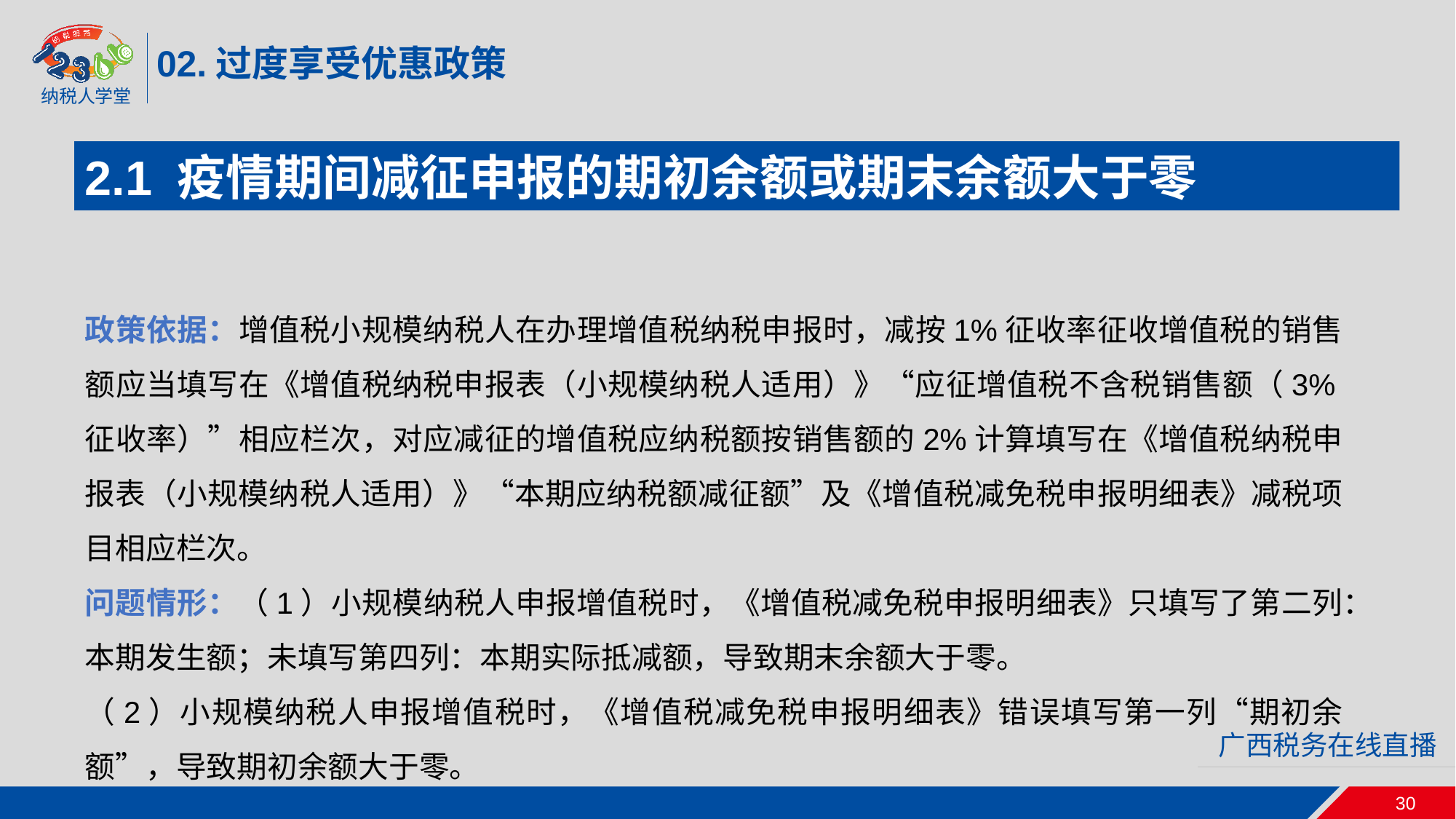

02.过度享受优惠政策
2.1 疫情期间减征申报的期初余额或期末余额大于零

政策依据：增值税小规模纳税人在办理增值税纳税申报时，减按1%征收率征收增值税的销售额应当填写在《增值税纳税申报表（小规模纳税人适用）》“应征增值税不含税销售额（3%征收率）”相应栏次，对应减征的增值税应纳税额按销售额的2%计算填写在《增值税纳税申报表（小规模纳税人适用）》“本期应纳税额减征额”及《增值税减免税申报明细表》减税项目相应栏次。
问题情形：（1）小规模纳税人申报增值税时，《增值税减免税申报明细表》只填写了第二列：本期发生额；未填写第四列：本期实际抵减额，导致期末余额大于零。
（2）小规模纳税人申报增值税时，《增值税减免税申报明细表》错误填写第一列“期初余额”，导致期初余额大于零。